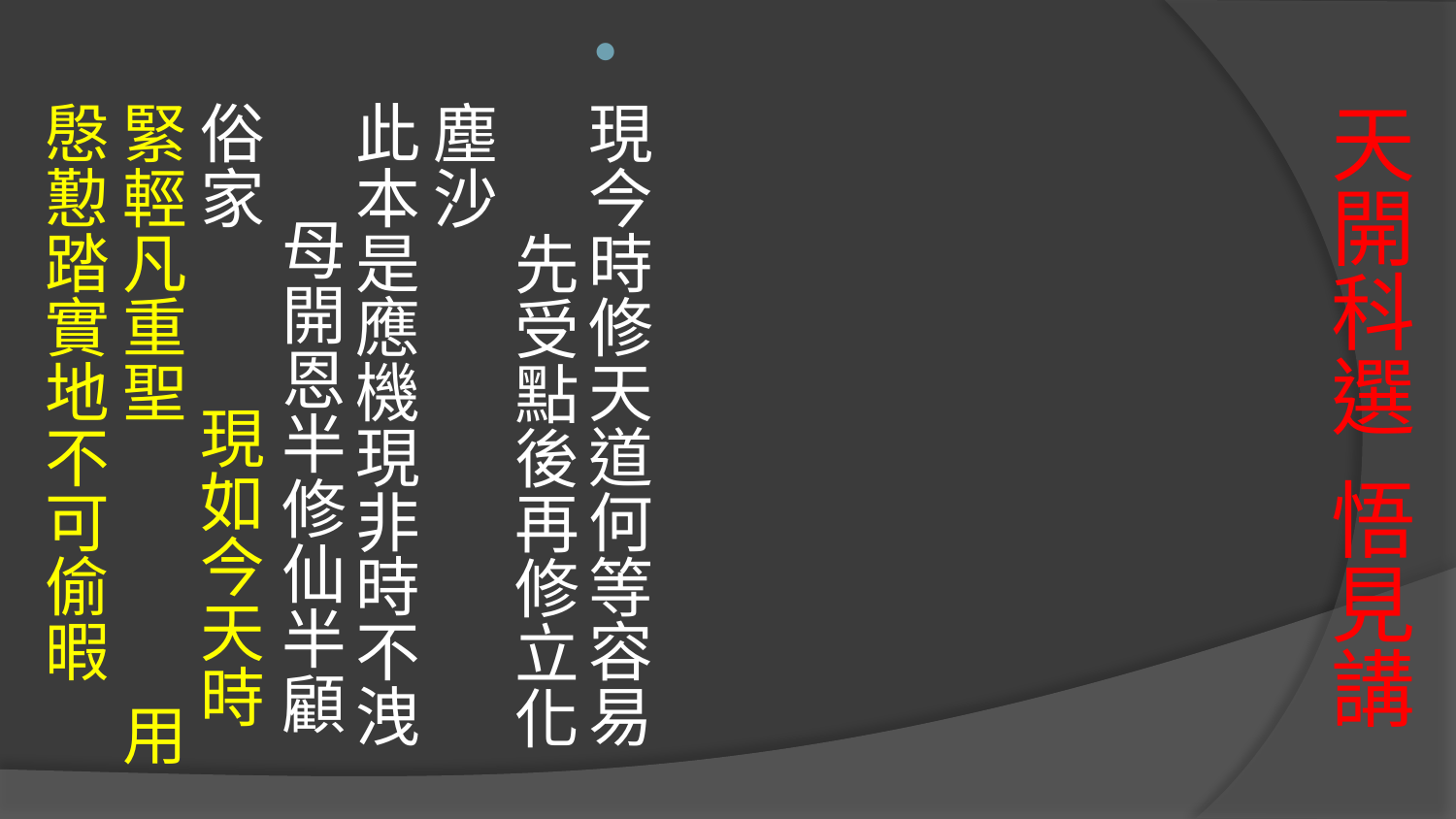

現今時修天道何等容易            先受點後再修立化塵沙
此本是應機現非時不洩           母開恩半修仙半顧俗家            現如今天時緊輕凡重聖                   用慇懃踏實地不可偷暇
# 天開科選  悟見講